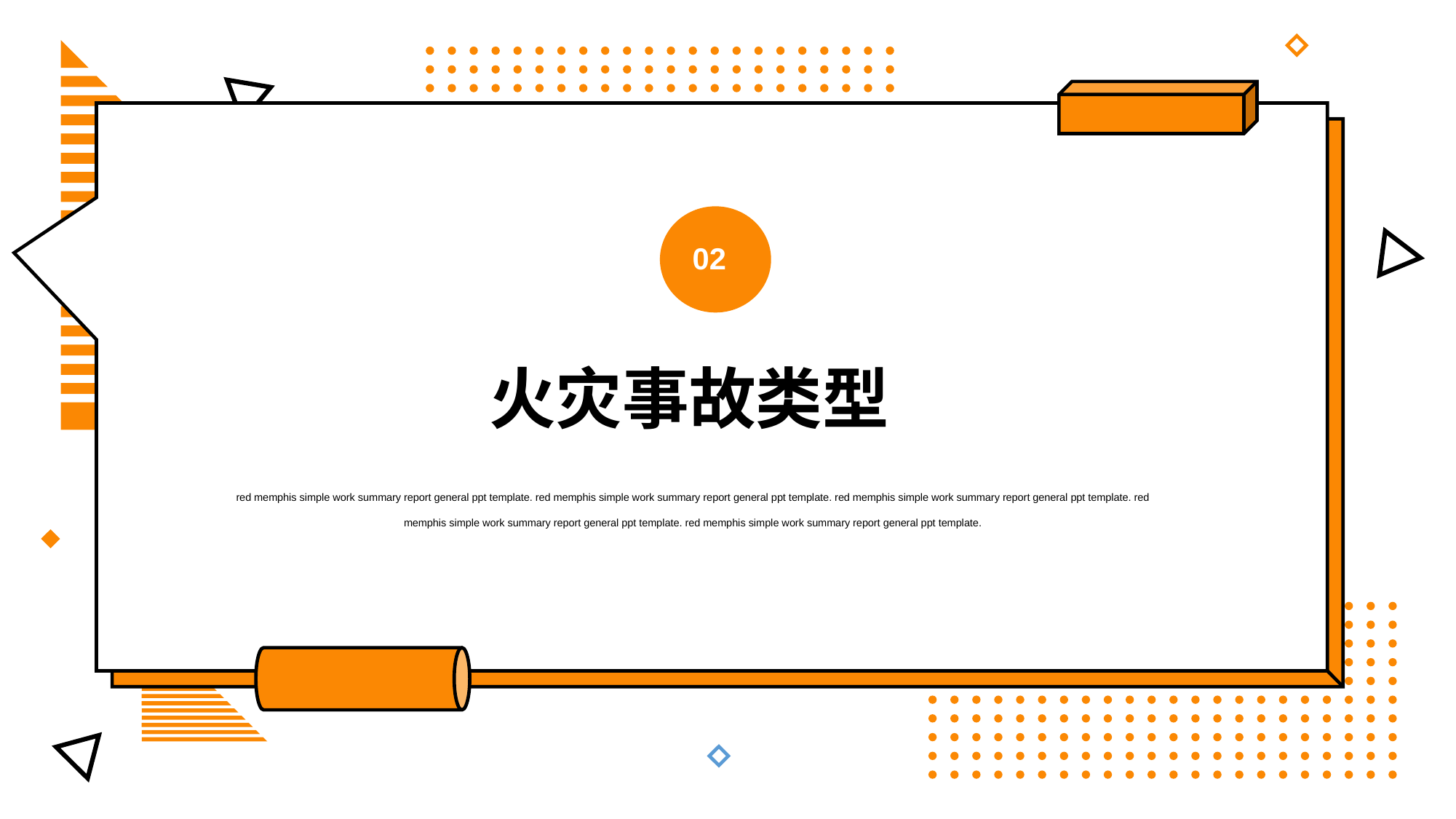

02
火灾事故类型
red memphis simple work summary report general ppt template. red memphis simple work summary report general ppt template. red memphis simple work summary report general ppt template. red memphis simple work summary report general ppt template. red memphis simple work summary report general ppt template.